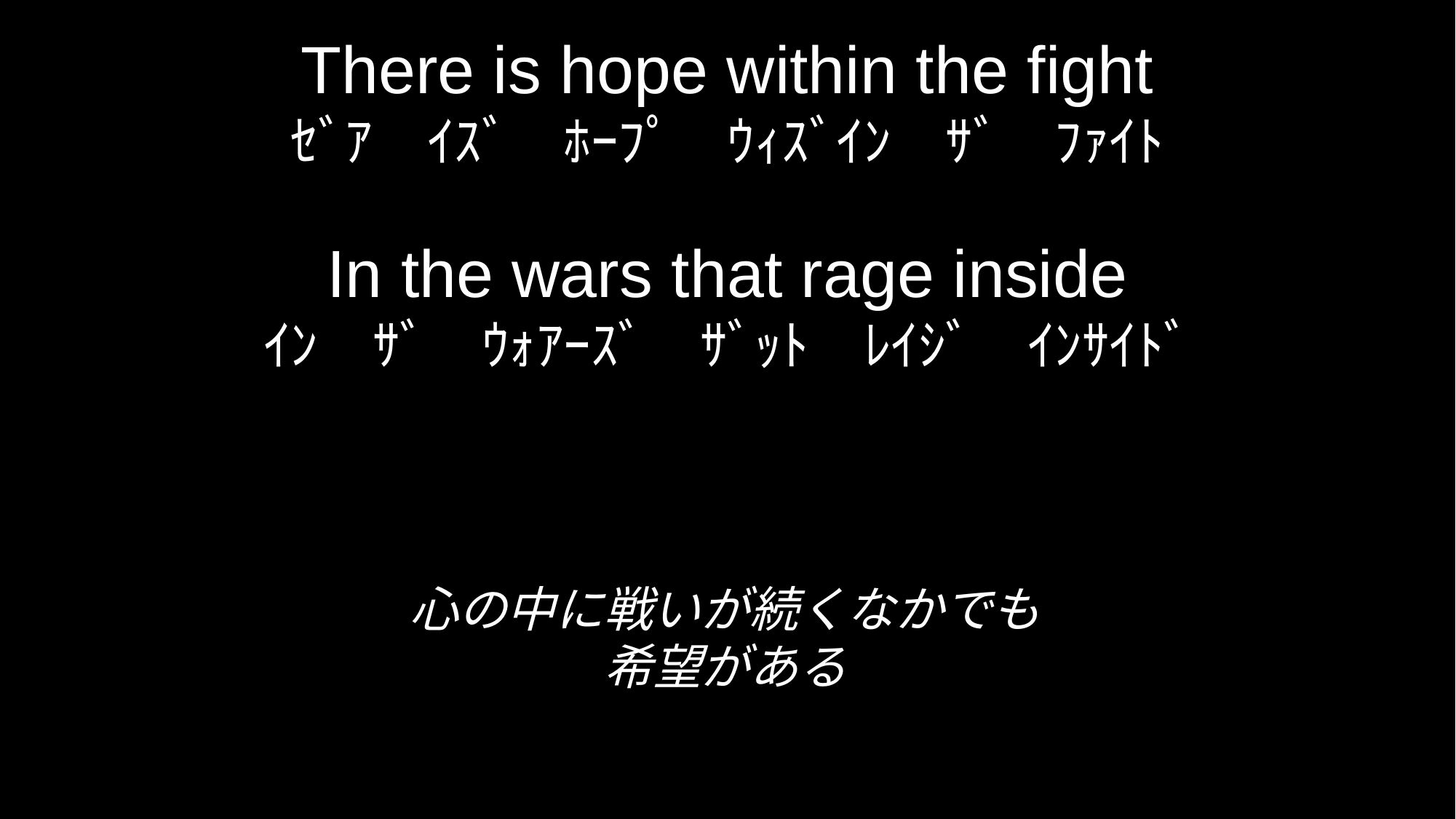

There is hope within the fight
ｾﾞｱ　ｲｽﾞ　ﾎｰﾌﾟ　ｳｨｽﾞｲﾝ　ｻﾞ　ﾌｧｲﾄ

In the wars that rage inside
ｲﾝ　ｻﾞ　ｳｫｱｰｽﾞ　ｻﾞｯﾄ　ﾚｲｼﾞ　ｲﾝｻｲﾄﾞ
心の中に戦いが続くなかでも
希望がある